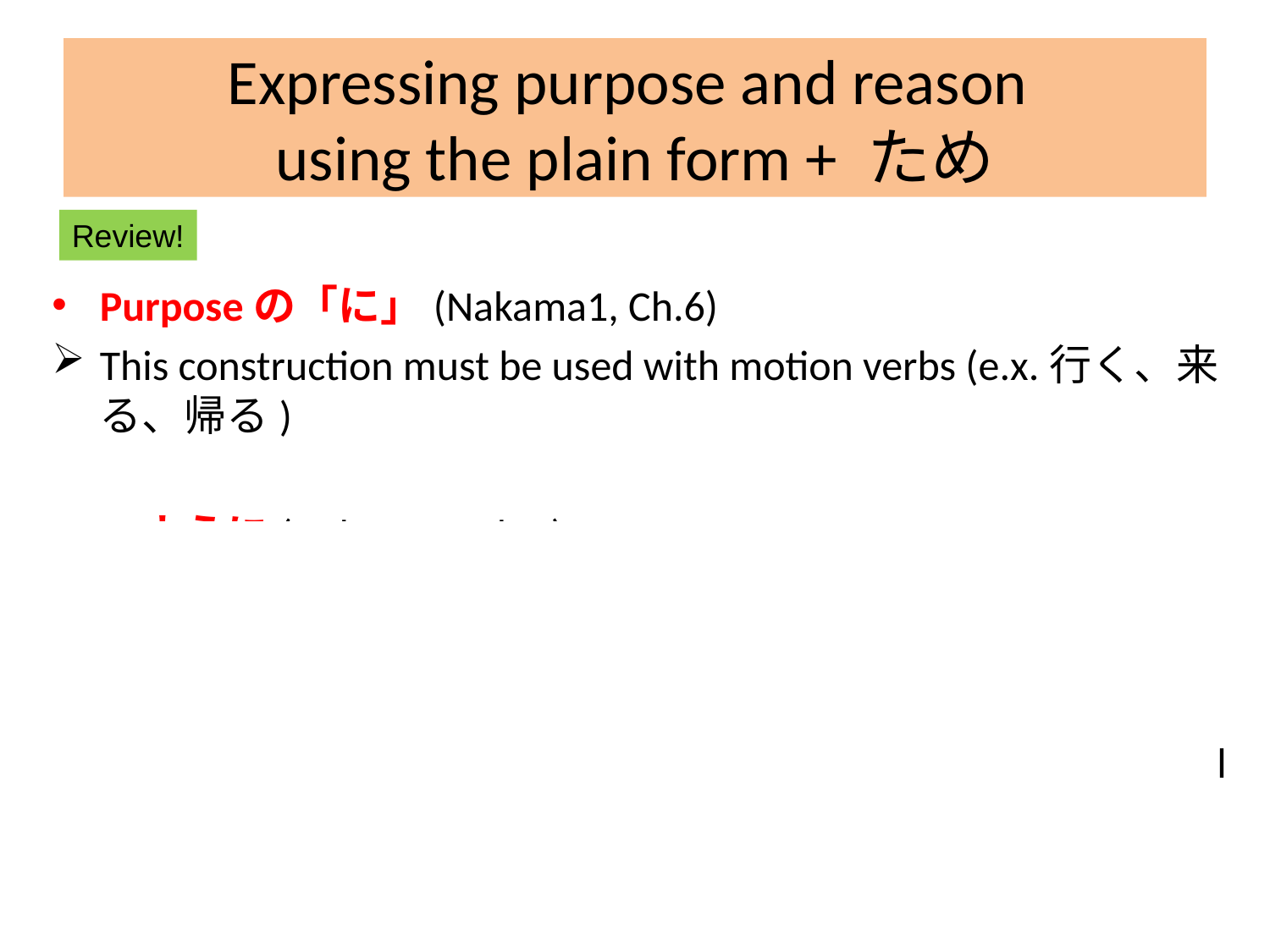

# Expressing purpose and reason using the plain form + ため
Review!

Purposeの「に」(Nakama1, Ch.6)
This construction must be used with motion verbs (e.x.行く、来る、帰る)

～ように(Nakama2, Ch.1)
It describes what efforts are being made to attain a specific goal.

A verb preceding ようにtends to be in the negative form, the potential form, or to be a verb that does not intend an intentional action, such as 上手になる、わかる.

59